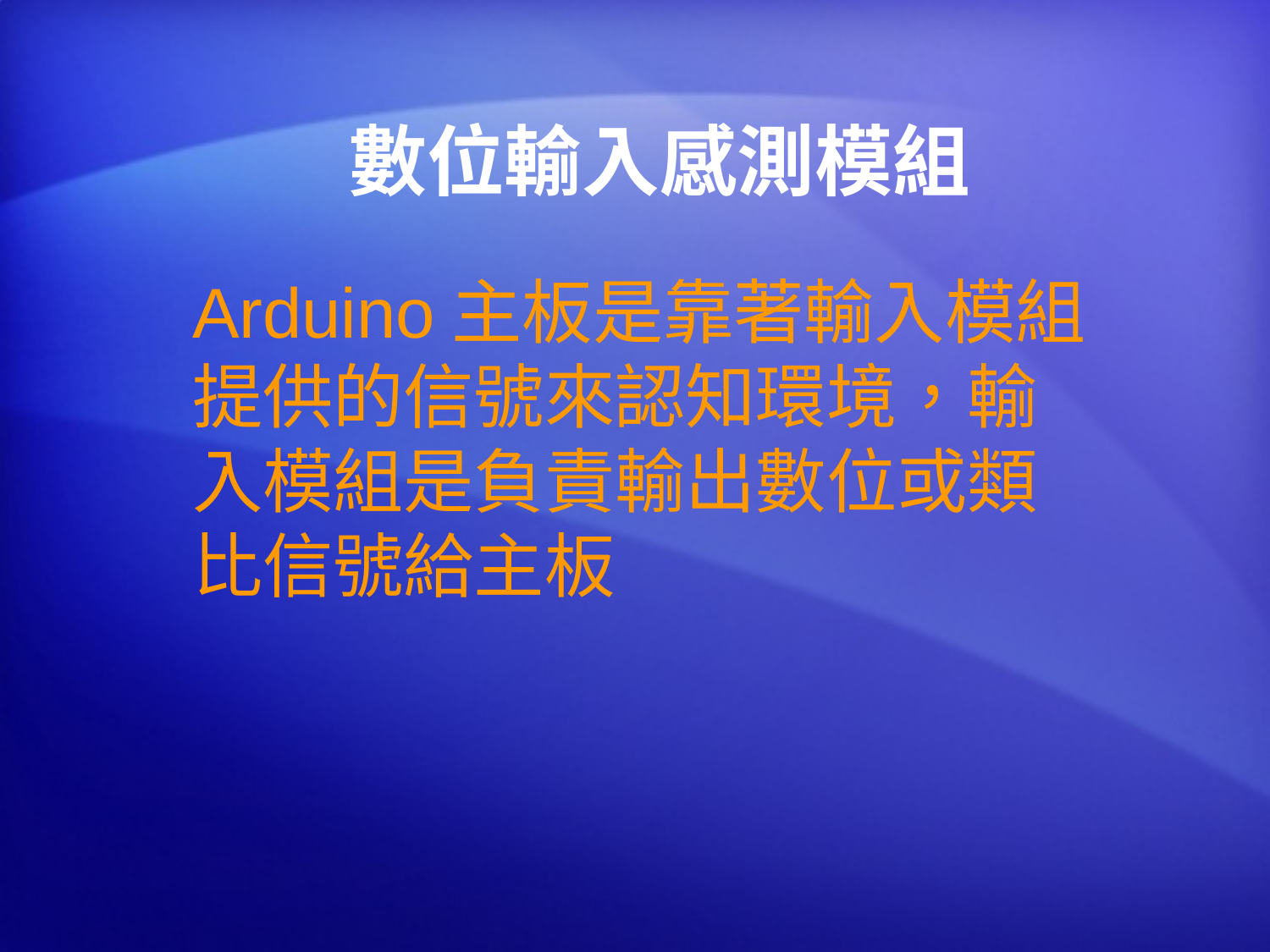

# 數位輸入感測模組
Arduino主板是靠著輸入模組提供的信號來認知環境，輸入模組是負責輸出數位或類比信號給主板